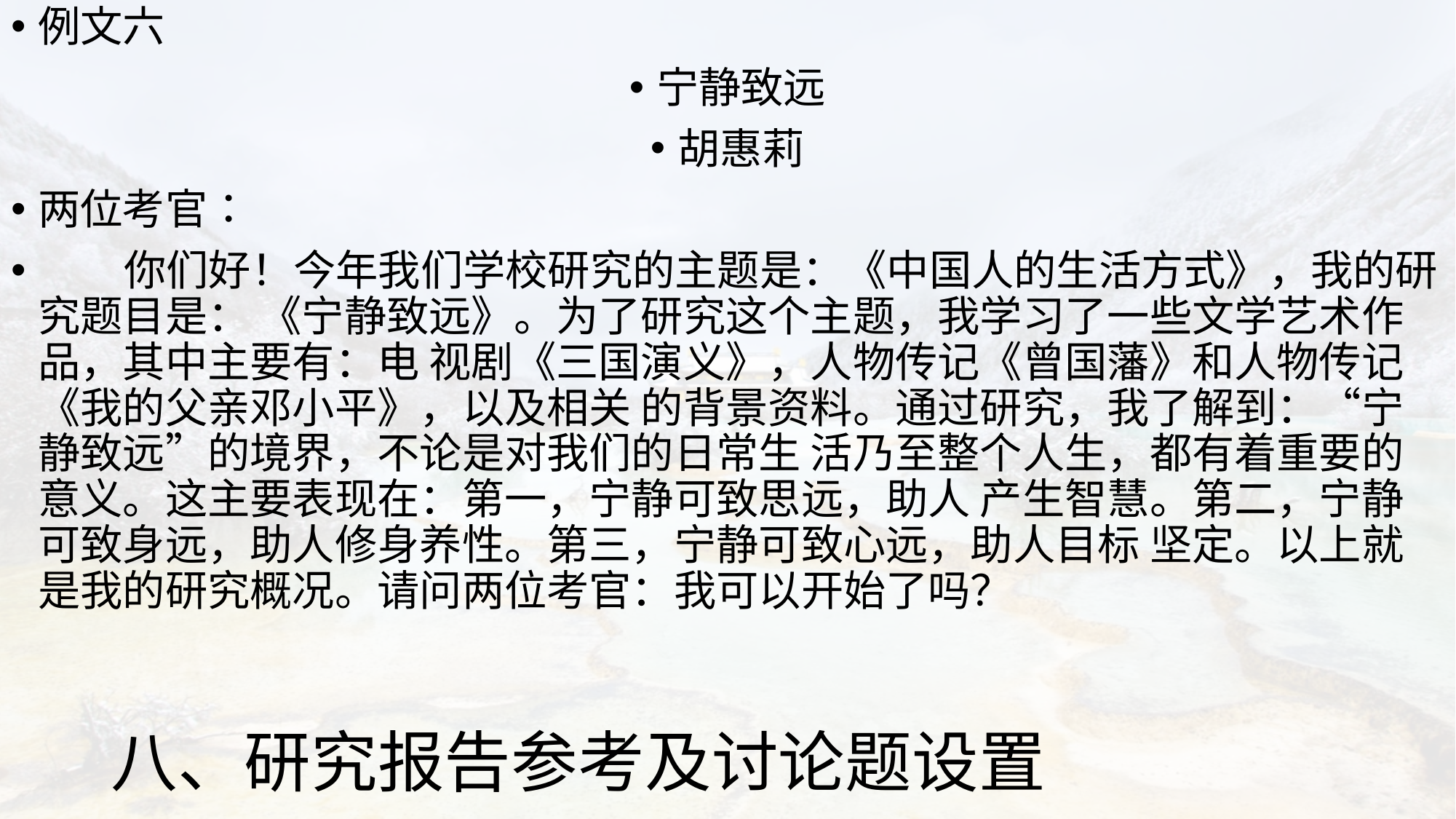

例文六
宁静致远
胡惠莉
两位考官：
        你们好！今年我们学校研究的主题是：《中国人的生活方式》，我的研究题目是： 《宁静致远》。为了研究这个主题，我学习了一些文学艺术作品，其中主要有：电 视剧《三国演义》，人物传记《曾国藩》和人物传记《我的父亲邓小平》，以及相关 的背景资料。通过研究，我了解到：“宁静致远”的境界，不论是对我们的日常生 活乃至整个人生，都有着重要的意义。这主要表现在：第一，宁静可致思远，助人 产生智慧。第二，宁静可致身远，助人修身养性。第三，宁静可致心远，助人目标 坚定。以上就是我的研究概况。请问两位考官：我可以开始了吗？
# 八、研究报告参考及讨论题设置